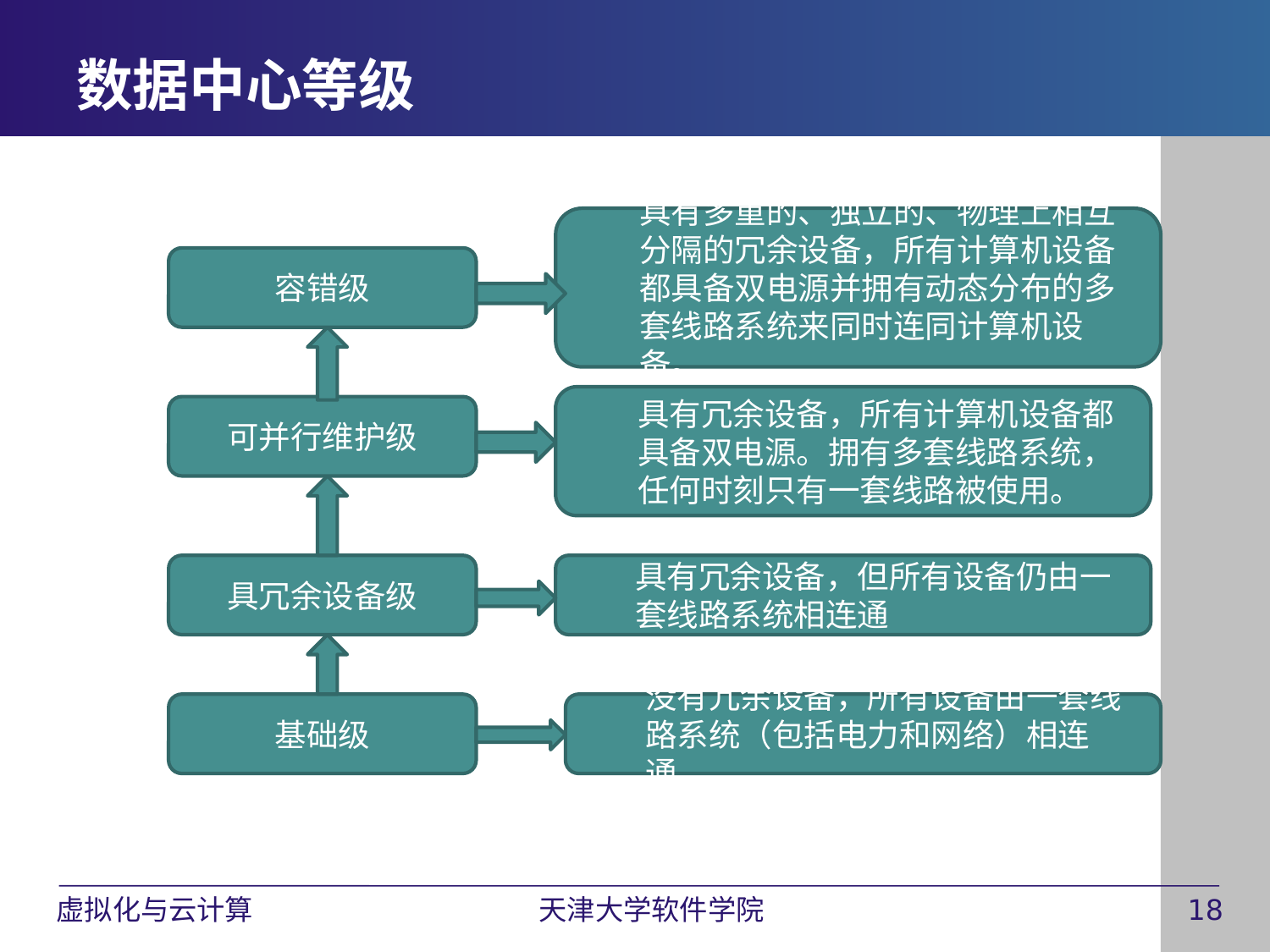

# 数据中心等级
具有多重的、独立的、物理上相互分隔的冗余设备，所有计算机设备都具备双电源并拥有动态分布的多套线路系统来同时连同计算机设备。

容错级

具有冗余设备，所有计算机设备都具备双电源。拥有多套线路系统，任何时刻只有一套线路被使用。
可并行维护级

具冗余设备级
具有冗余设备，但所有设备仍由一套线路系统相连通

基础级
没有冗余设备，所有设备由一套线路系统（包括电力和网络）相连通。